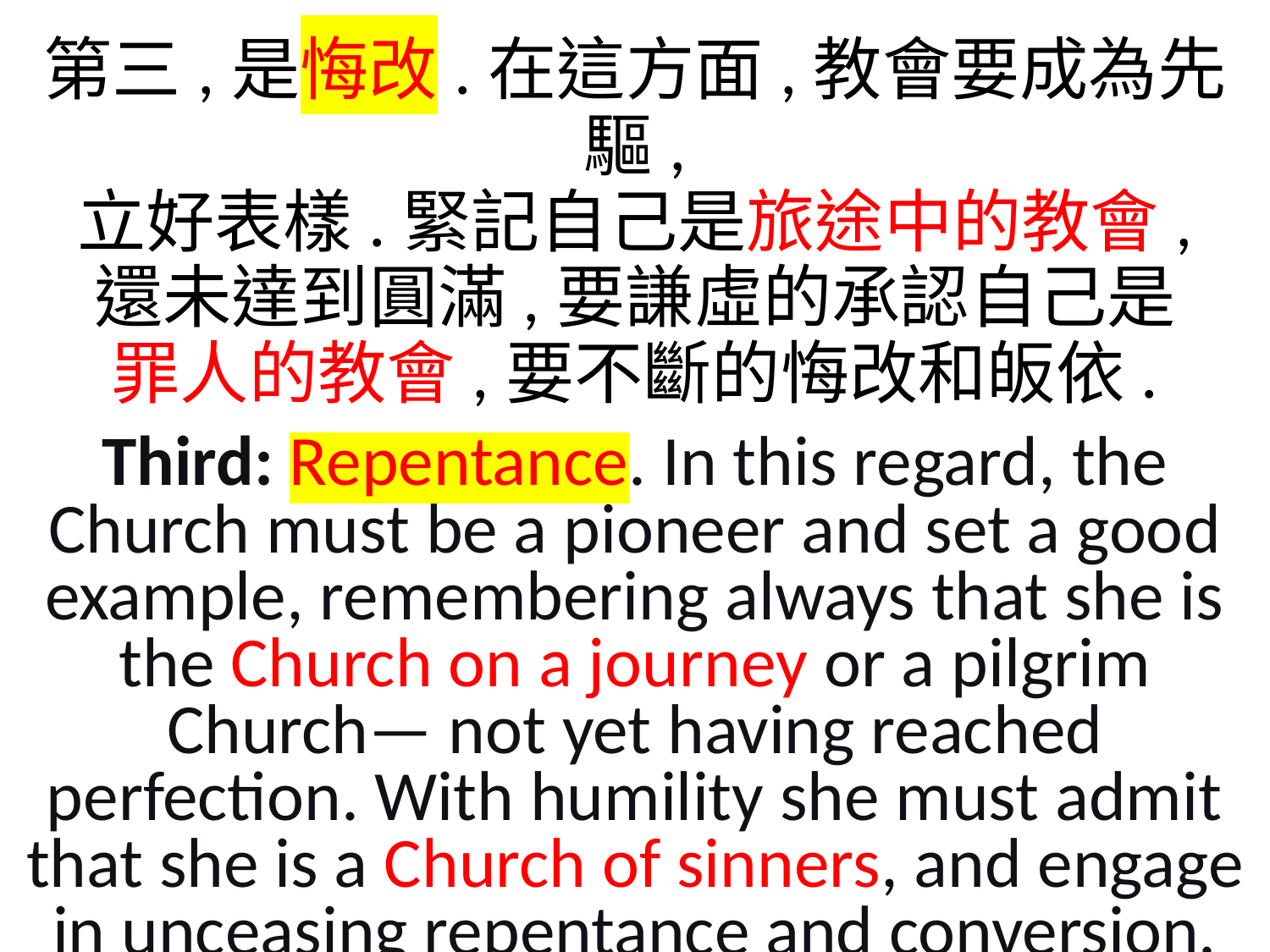

第三,是悔改.在這方面,教會要成為先驅,
立好表樣.緊記自己是旅途中的教會,
還未達到圓滿,要謙虛的承認自己是
罪人的教會,要不斷的悔改和皈依.
Third: Repentance. In this regard, the Church must be a pioneer and set a good example, remembering always that she is the Church on a journey or a pilgrim Church— not yet having reached perfection. With humility she must admit that she is a Church of sinners, and engage in unceasing repentance and conversion.